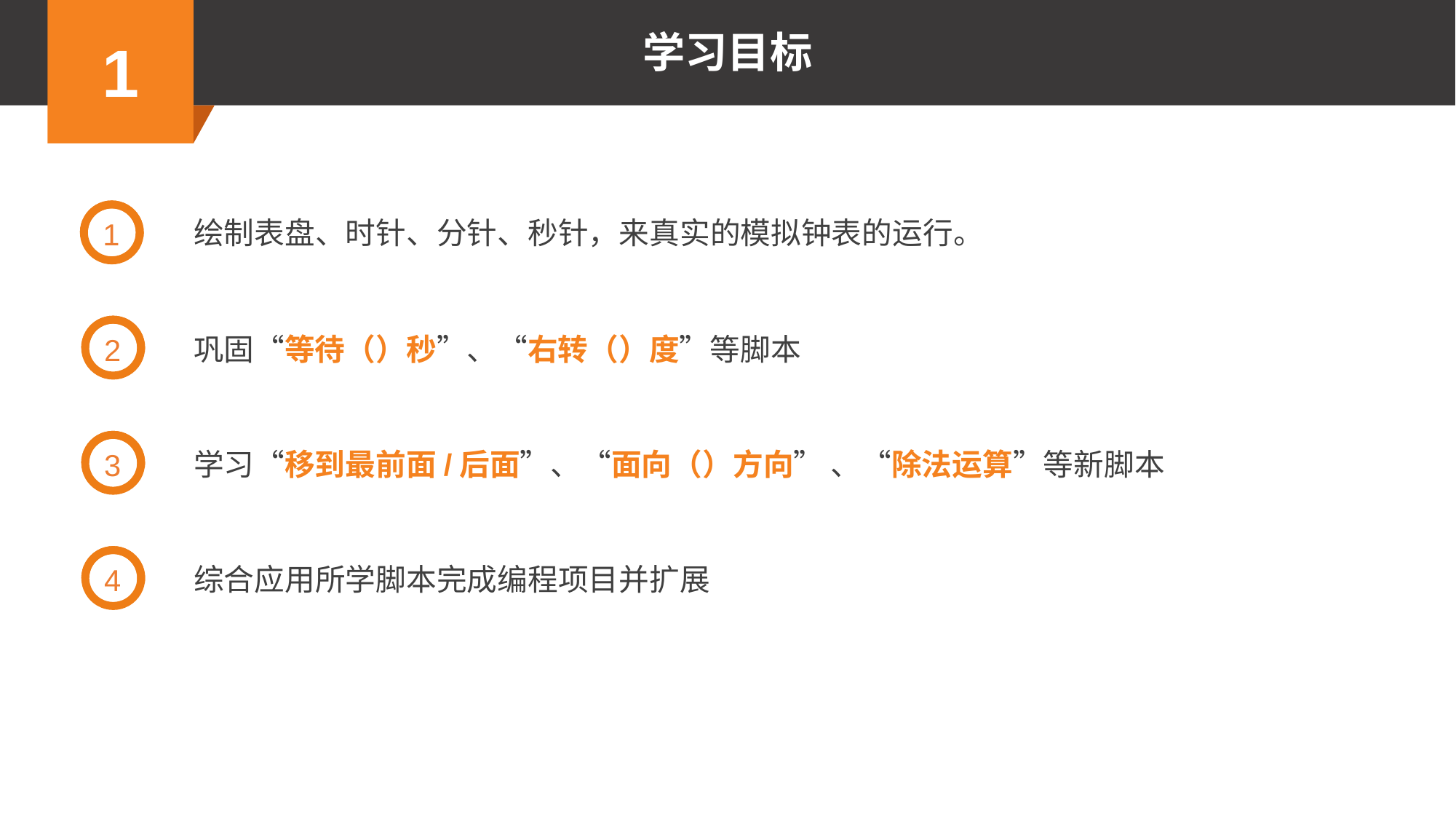

1
绘制表盘、时针、分针、秒针，来真实的模拟钟表的运行。

2
巩固“等待（）秒”、“右转（）度”等脚本

3
学习“移到最前面/后面”、“面向（）方向” 、“除法运算”等新脚本

4
综合应用所学脚本完成编程项目并扩展